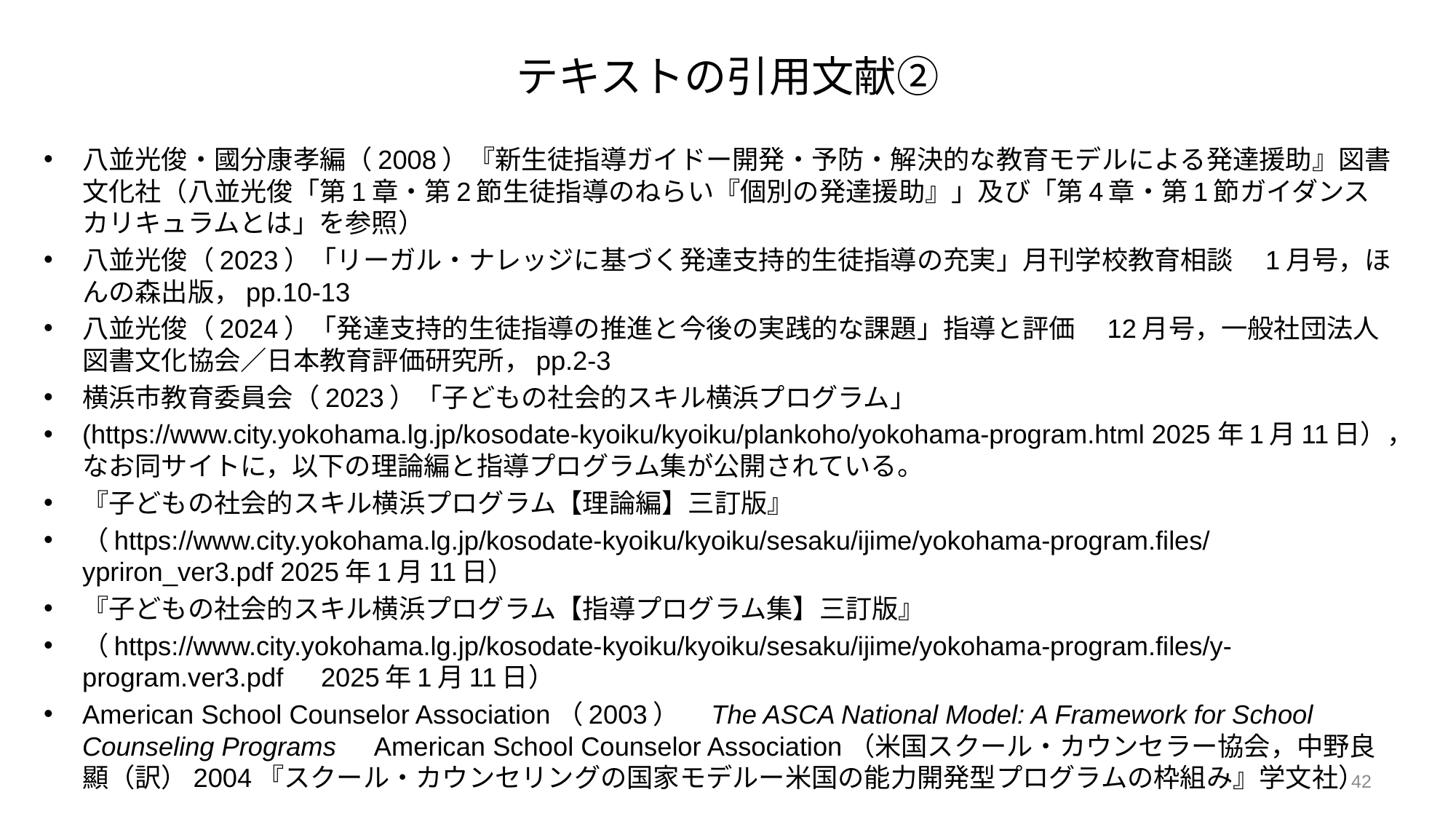

# テキストの引用文献②

八並光俊・國分康孝編（2008）『新生徒指導ガイドー開発・予防・解決的な教育モデルによる発達援助』図書文化社（八並光俊「第1章・第2節生徒指導のねらい『個別の発達援助』」及び「第4章・第1節ガイダンスカリキュラムとは」を参照）
八並光俊（2023）「リーガル・ナレッジに基づく発達支持的生徒指導の充実」月刊学校教育相談　1月号，ほんの森出版，pp.10-13
八並光俊（2024）「発達支持的生徒指導の推進と今後の実践的な課題」指導と評価　12月号，一般社団法人図書文化協会／日本教育評価研究所，pp.2-3
横浜市教育委員会（2023）「子どもの社会的スキル横浜プログラム」
(https://www.city.yokohama.lg.jp/kosodate-kyoiku/kyoiku/plankoho/yokohama-program.html 2025年1月11日），なお同サイトに，以下の理論編と指導プログラム集が公開されている。
『子どもの社会的スキル横浜プログラム【理論編】三訂版』
（https://www.city.yokohama.lg.jp/kosodate-kyoiku/kyoiku/sesaku/ijime/yokohama-program.files/ypriron_ver3.pdf 2025年1月11日）
『子どもの社会的スキル横浜プログラム【指導プログラム集】三訂版』
（https://www.city.yokohama.lg.jp/kosodate-kyoiku/kyoiku/sesaku/ijime/yokohama-program.files/y-program.ver3.pdf　2025年1月11日）
American School Counselor Association（2003）　The ASCA National Model: A Framework for School Counseling Programs　American School Counselor Association（米国スクール・カウンセラー協会，中野良顯（訳）2004『スクール・カウンセリングの国家モデルー米国の能力開発型プログラムの枠組み』学文社）

42